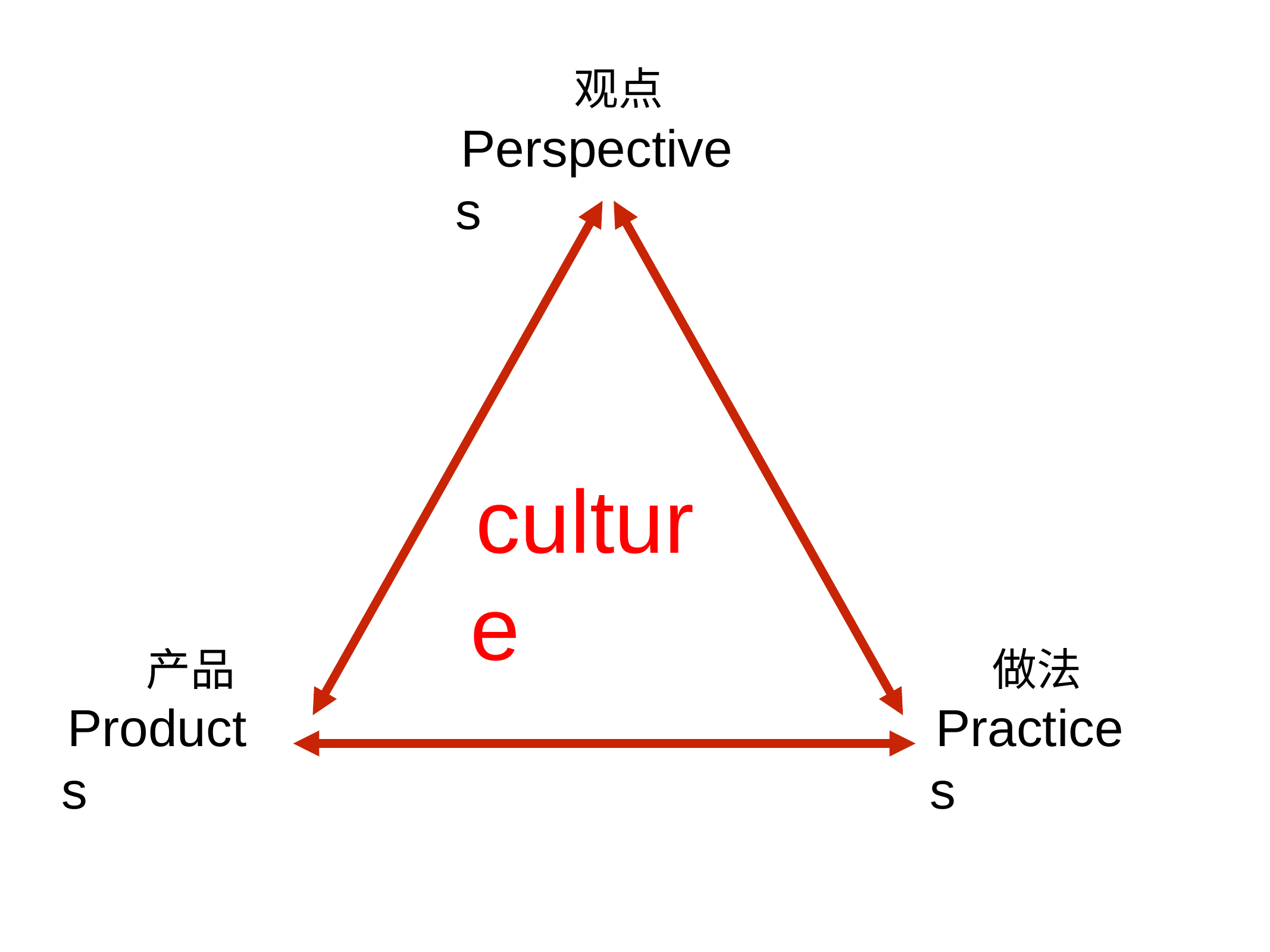

观点
Perspectives

culture
产品
做法
Products
Practices